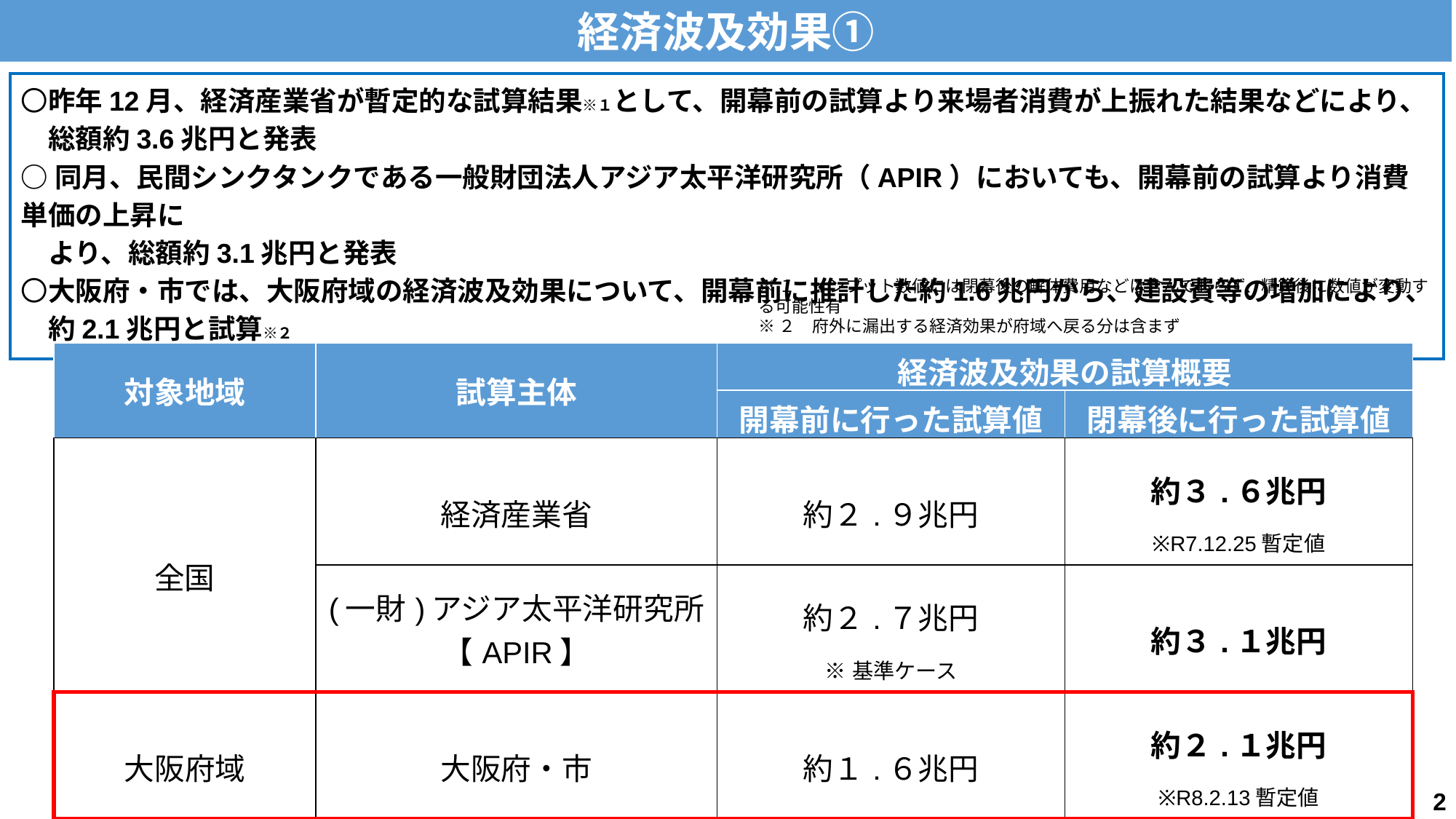

経済波及効果①
〇昨年12月、経済産業省が暫定的な試算結果※１として、開幕前の試算より来場者消費が上振れた結果などにより、
　総額約3.6兆円と発表
○同月、民間シンクタンクである一般財団法人アジア太平洋研究所（APIR）においても、開幕前の試算より消費単価の上昇に
　より、総額約3.1兆円と発表
〇大阪府・市では、大阪府域の経済波及効果について、開幕前に推計した約1.6兆円から、建設費等の増加により、
　約2.1兆円と試算※２

※１　インプット数値には閉幕後の解体費用などは含んでおらず、精算後に数値が変動する可能性有
※２　府外に漏出する経済効果が府域へ戻る分は含まず
| 対象地域 | 試算主体 | 経済波及効果の試算概要 |  |
| --- | --- | --- | --- |
|  |  | 開幕前に行った試算値 | 閉幕後に行った試算値 |
| 全国 | 経済産業省 | 約２.９兆円 | 約３.６兆円 ※R7.12.25暫定値 |
|  | (一財)アジア太平洋研究所【APIR】 | 約２.７兆円 ※基準ケース | 約３.１兆円 |
| 大阪府域 | 大阪府・市 | 約１.６兆円 | 約２.１兆円 ※R8.2.13暫定値 |
2